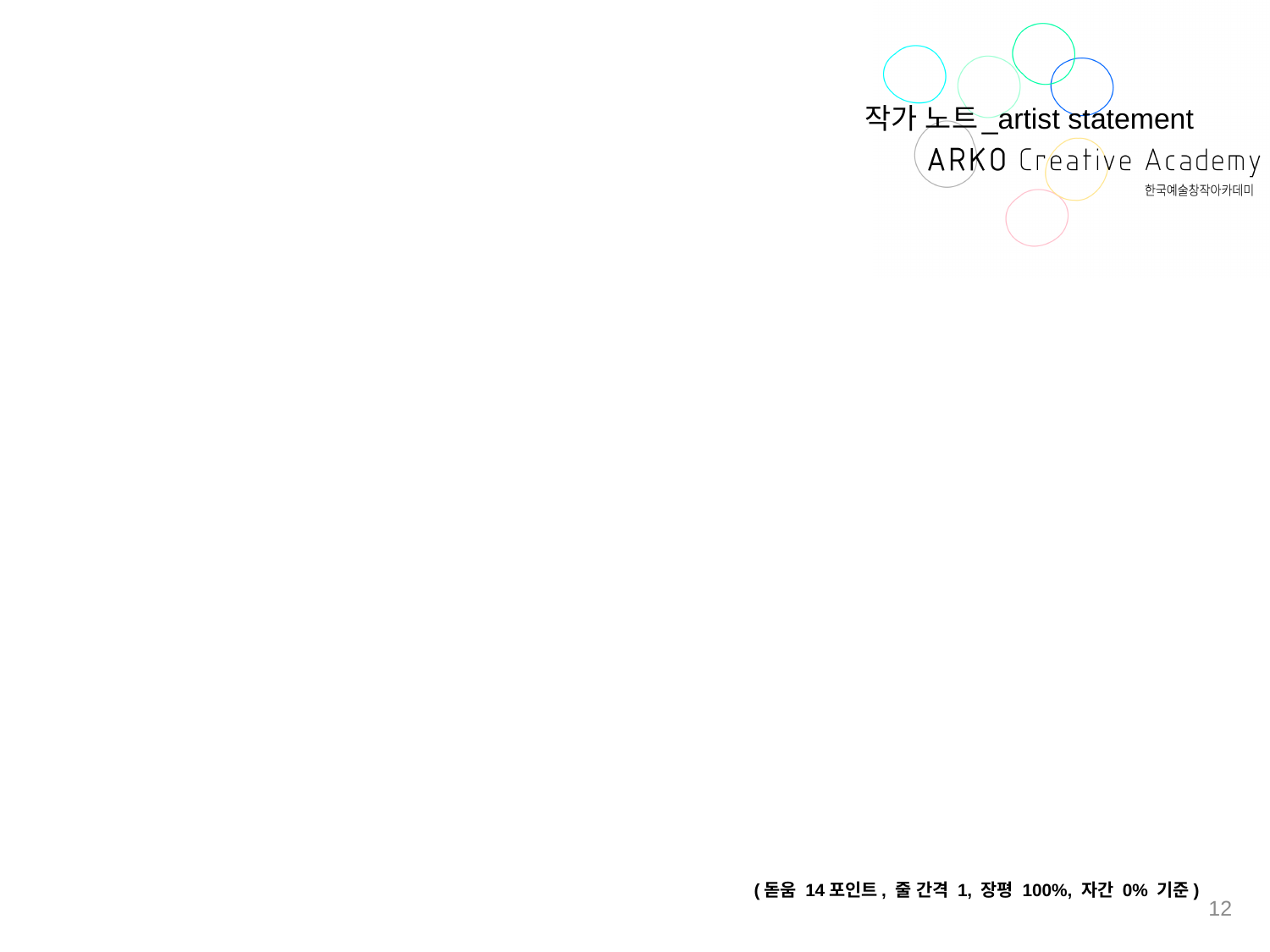

# 작가 노트_artist statement

(돋움 14포인트, 줄 간격 1, 장평 100%, 자간 0% 기준)
12